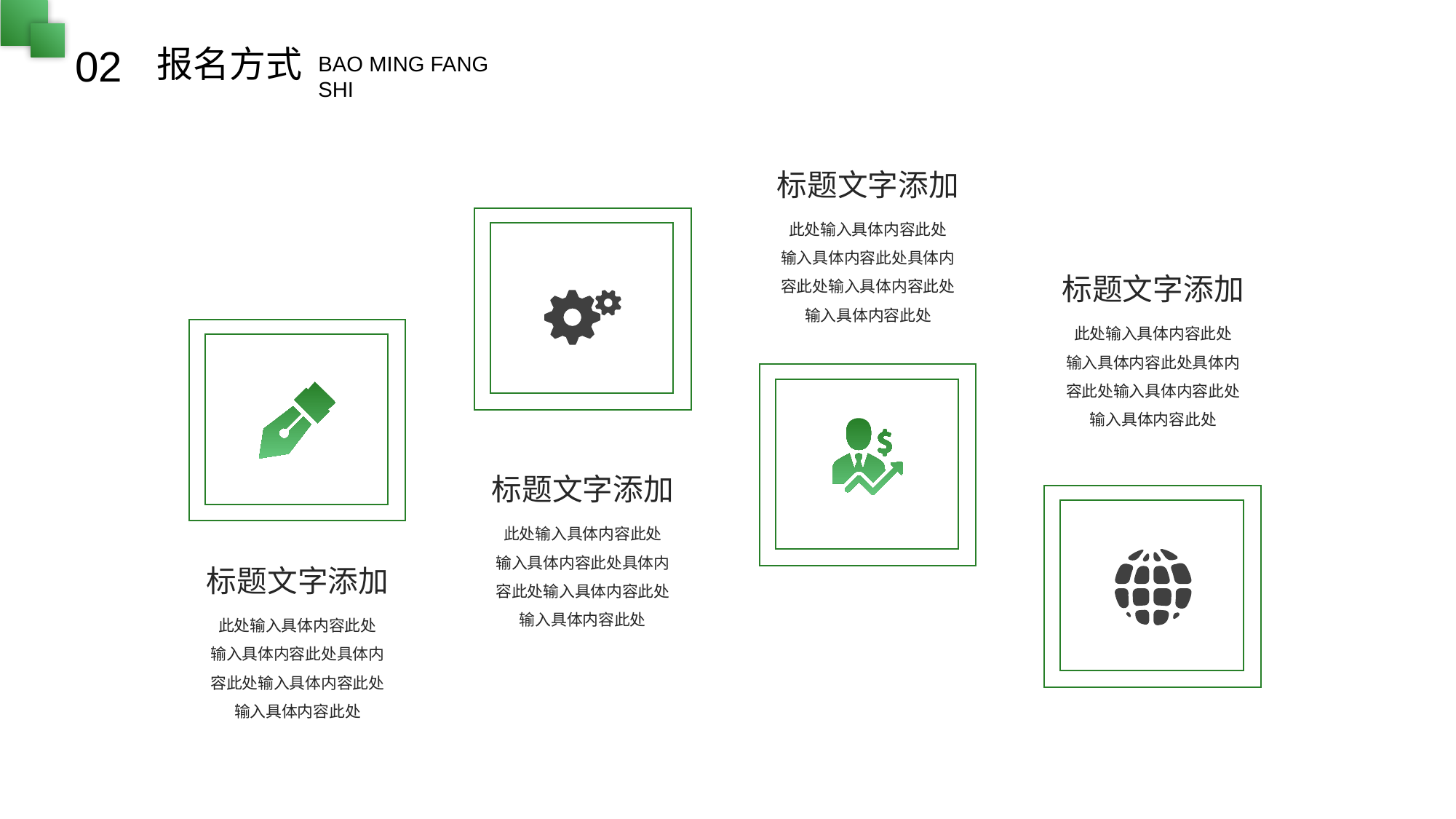

02
报名方式
BAO MING FANG SHI
BY YUSHEN
标题文字添加
此处输入具体内容此处
输入具体内容此处具体内容此处输入具体内容此处输入具体内容此处

标题文字添加
此处输入具体内容此处
输入具体内容此处具体内容此处输入具体内容此处输入具体内容此处
标题文字添加
此处输入具体内容此处
输入具体内容此处具体内容此处输入具体内容此处输入具体内容此处

标题文字添加
此处输入具体内容此处
输入具体内容此处具体内容此处输入具体内容此处输入具体内容此处